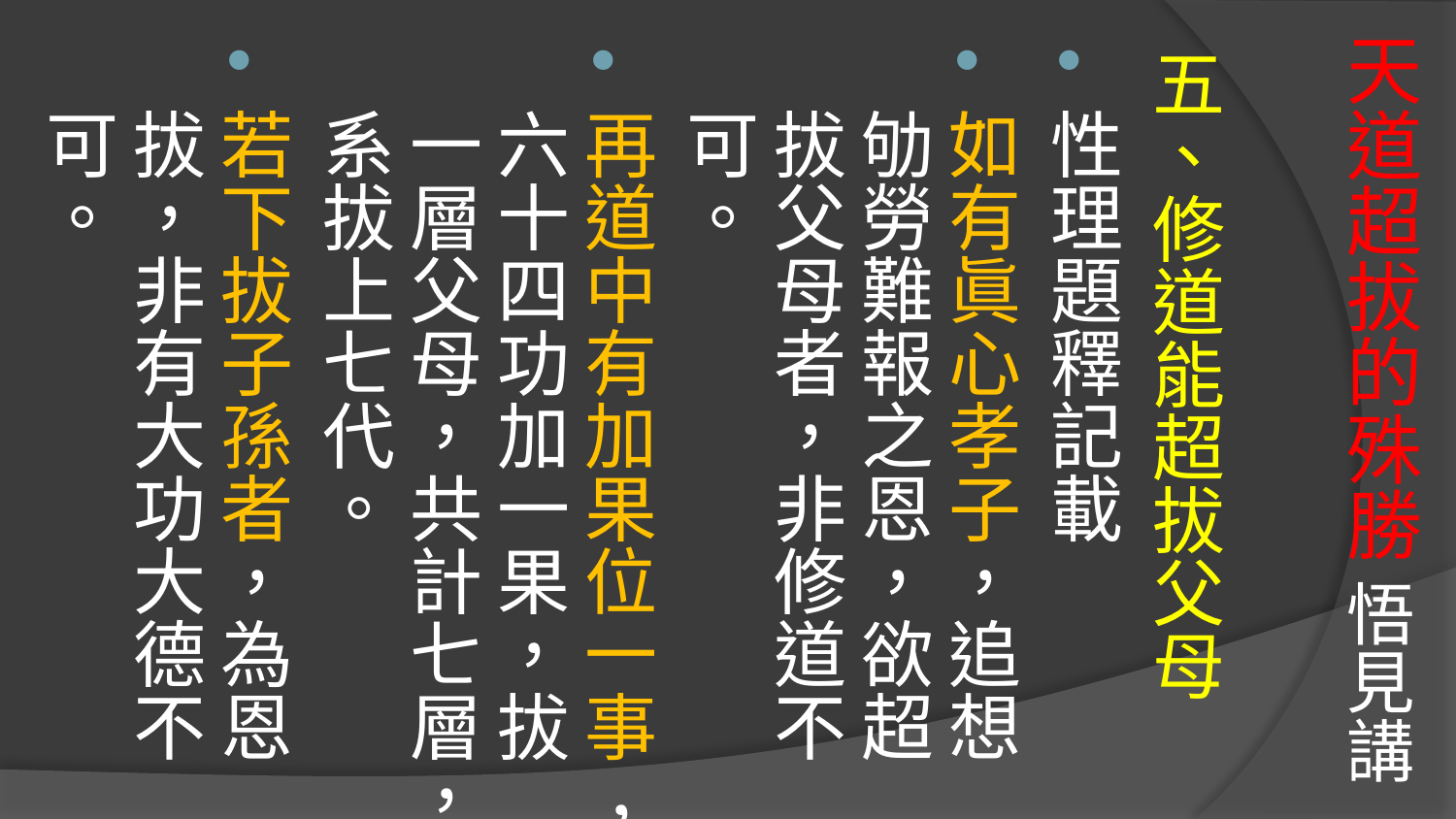

# 天道超拔的殊勝 悟見講
五、修道能超拔父母
性理題釋記載
如有眞心孝子，追想劬勞難報之恩，欲超拔父母者，非修道不可。
再道中有加果位一事 ，六十四功加一果，拔一層父母，共計七層，系拔上七代。
若下拔子孫者，為恩拔，非有大功大德不可。